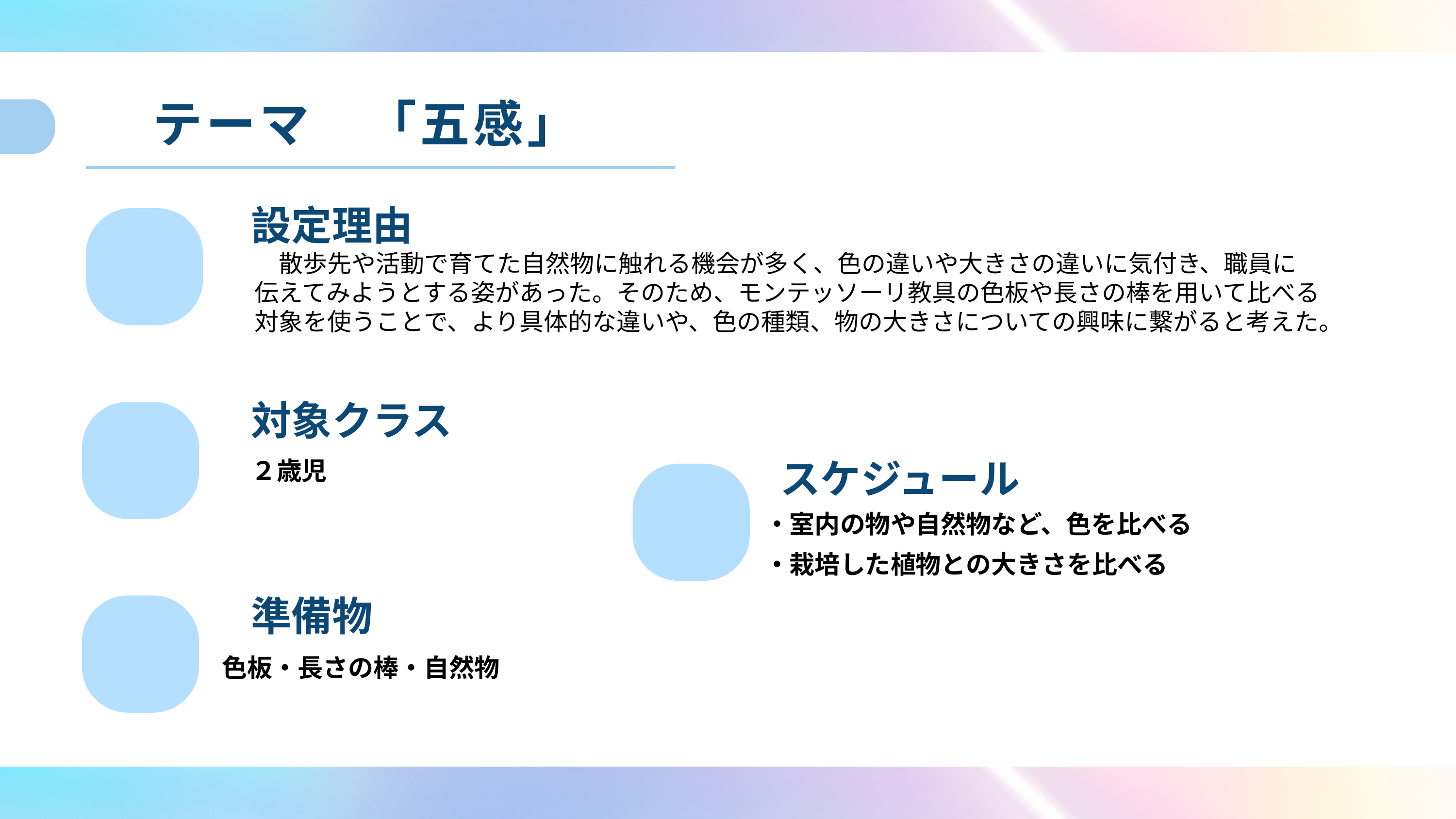

テーマ　「五感」

設定理由

　散歩先や活動で育てた自然物に触れる機会が多く、色の違いや大きさの違いに気付き、職員に
伝えてみようとする姿があった。そのため、モンテッソーリ教具の色板や長さの棒を用いて比べる対象を使うことで、より具体的な違いや、色の種類、物の大きさについての興味に繋がると考えた。

対象クラス

２歳児
スケジュール

・室内の物や自然物など、色を比べる
・栽培した植物との大きさを比べる
準備物

色板・長さの棒・自然物